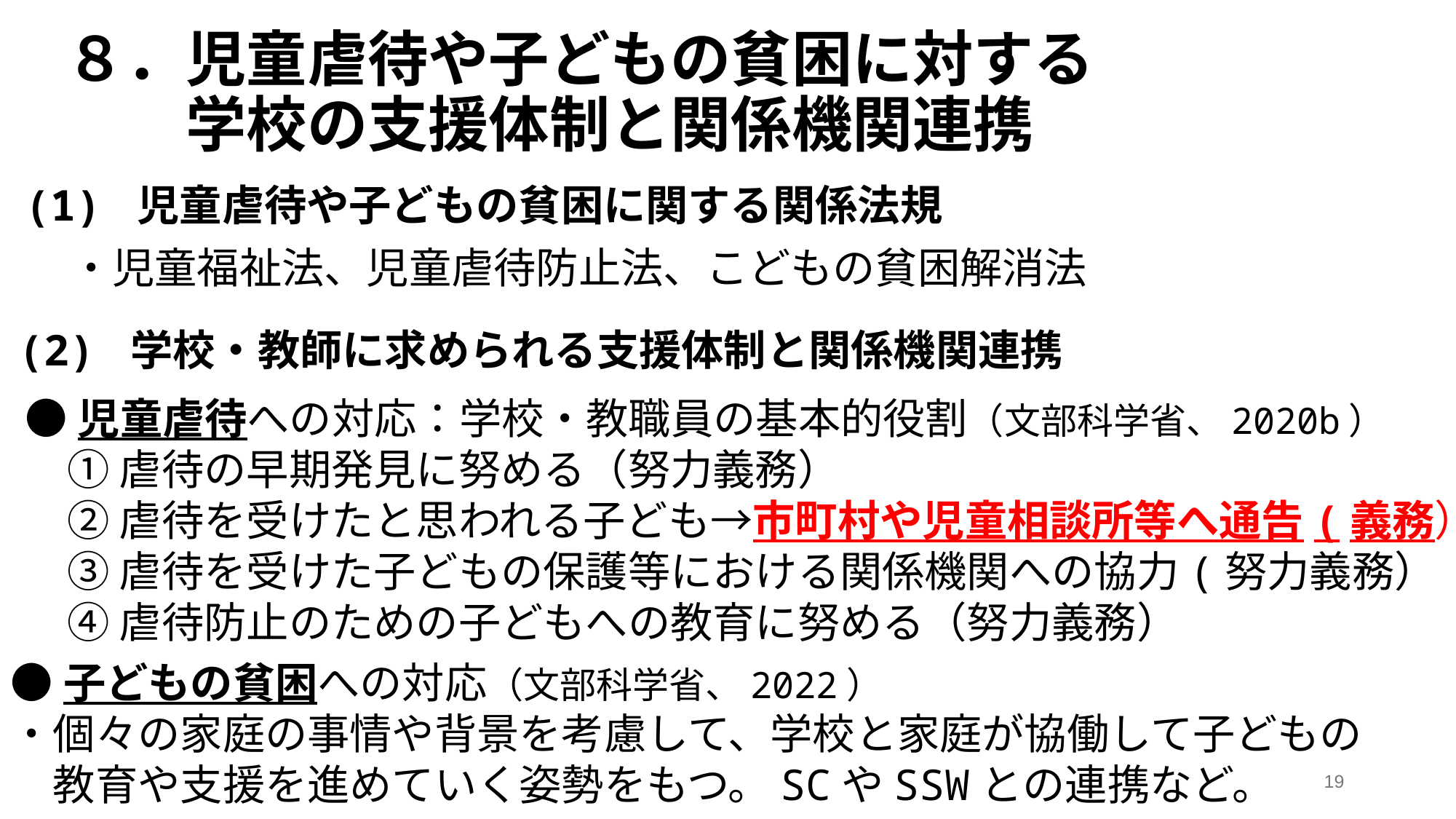

# ８．児童虐待や子どもの貧困に対する 　　学校の支援体制と関係機関連携
(1) 児童虐待や子どもの貧困に関する関係法規
・児童福祉法、児童虐待防止法、こどもの貧困解消法
(2) 学校・教師に求められる支援体制と関係機関連携
●児童虐待への対応：学校・教職員の基本的役割（文部科学省、2020b）
　① 虐待の早期発見に努める（努力義務）
　② 虐待を受けたと思われる子ども→市町村や児童相談所等へ通告(義務）
　③ 虐待を受けた子どもの保護等における関係機関への協力(努力義務）
　④ 虐待防止のための子どもへの教育に努める（努力義務）
●子どもの貧困への対応（文部科学省、2022）
・個々の家庭の事情や背景を考慮して、学校と家庭が協働して子どもの
　教育や支援を進めていく姿勢をもつ。SCやSSWとの連携など。
19